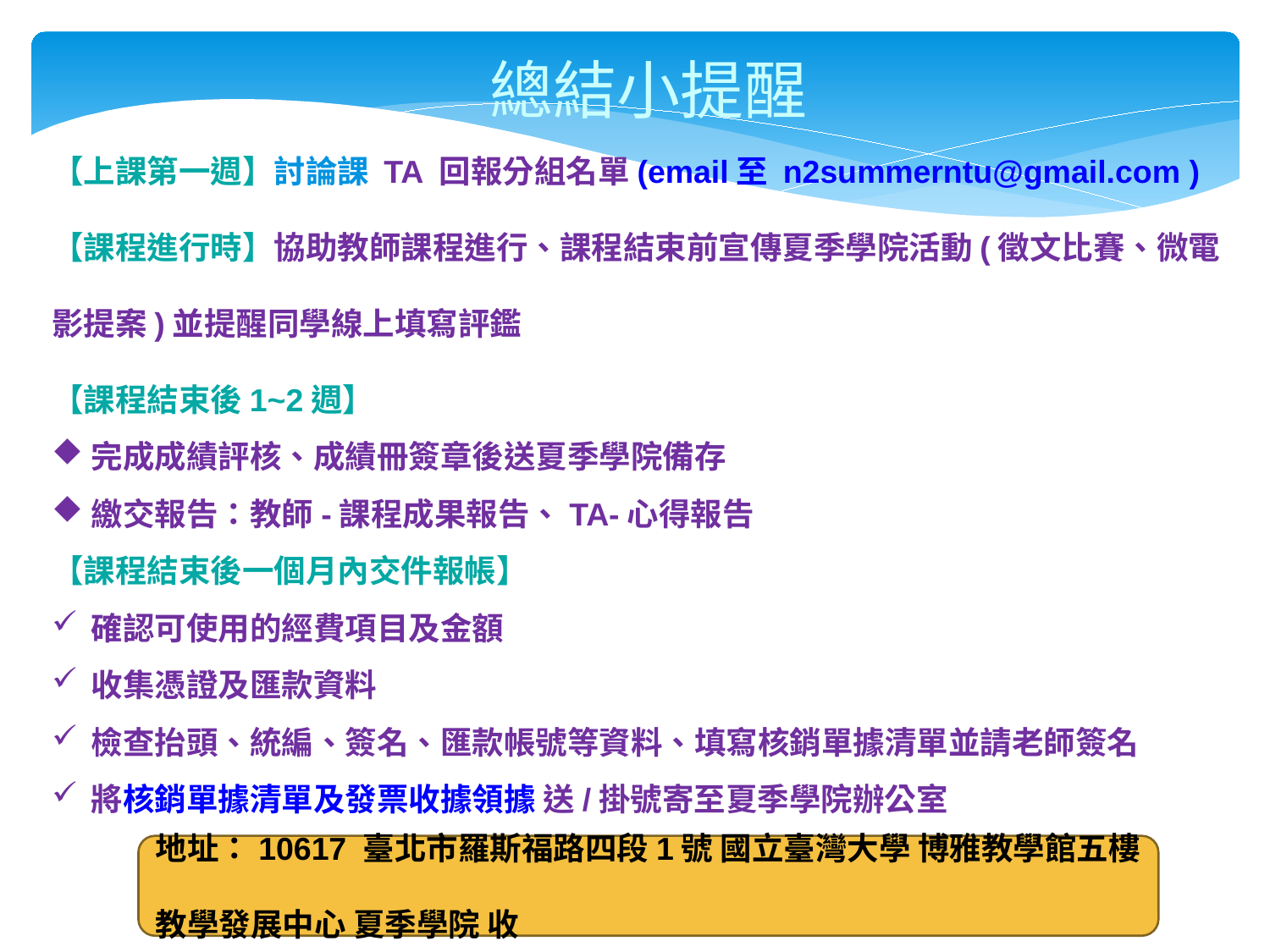

總結小提醒
【上課第一週】討論課 TA 回報分組名單(email至 n2summerntu@gmail.com )
【課程進行時】協助教師課程進行、課程結束前宣傳夏季學院活動(徵文比賽、微電影提案)並提醒同學線上填寫評鑑
【課程結束後1~2週】
完成成績評核、成績冊簽章後送夏季學院備存
繳交報告：教師-課程成果報告、TA-心得報告
【課程結束後一個月內交件報帳】
確認可使用的經費項目及金額
收集憑證及匯款資料
檢查抬頭、統編、簽名、匯款帳號等資料、填寫核銷單據清單並請老師簽名
將核銷單據清單及發票收據領據 送/掛號寄至夏季學院辦公室

地址：10617 臺北市羅斯福路四段1號 國立臺灣大學 博雅教學館五樓
教學發展中心 夏季學院 收